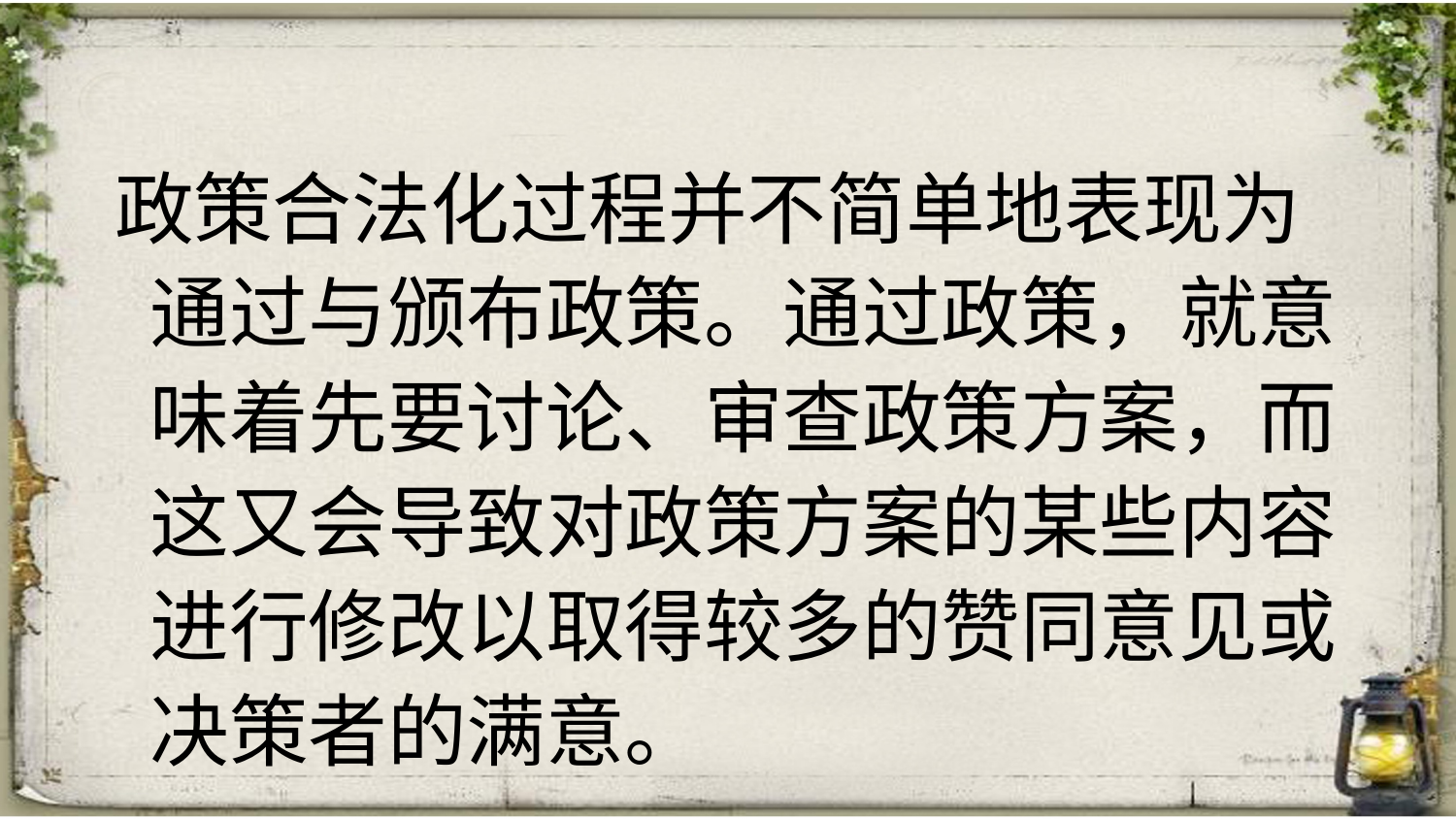

政策合法化过程并不简单地表现为通过与颁布政策。通过政策，就意味着先要讨论、审查政策方案，而这又会导致对政策方案的某些内容进行修改以取得较多的赞同意见或决策者的满意。